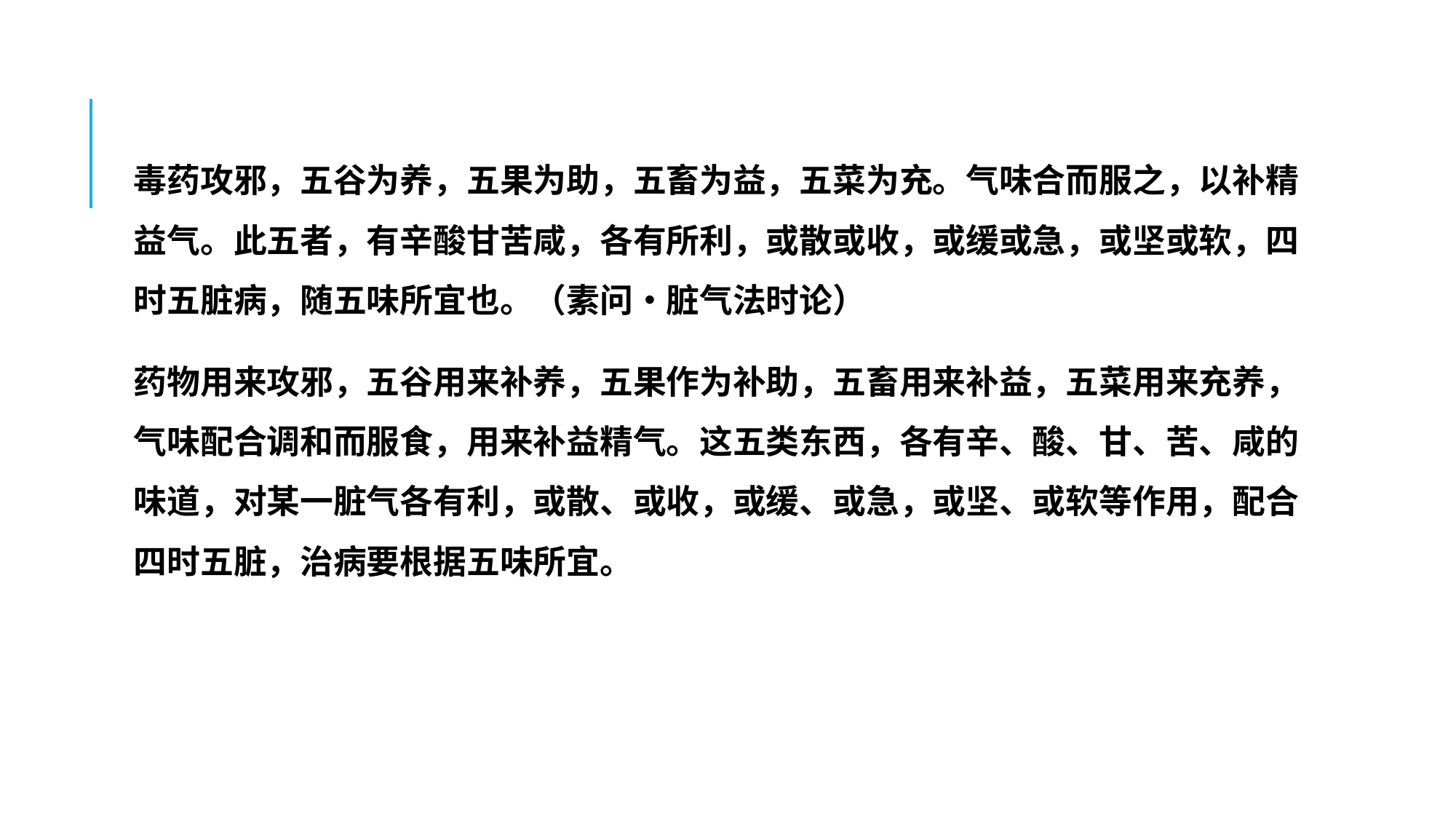

毒药攻邪，五谷为养，五果为助，五畜为益，五菜为充。气味合而服之，以补精益气。此五者，有辛酸甘苦咸，各有所利，或散或收，或缓或急，或坚或软，四时五脏病，随五味所宜也。（素问•脏气法时论）
药物用来攻邪，五谷用来补养，五果作为补助，五畜用来补益，五菜用来充养，气味配合调和而服食，用来补益精气。这五类东西，各有辛、酸、甘、苦、咸的味道，对某一脏气各有利，或散、或收，或缓、或急，或坚、或软等作用，配合四时五脏，治病要根据五味所宜。